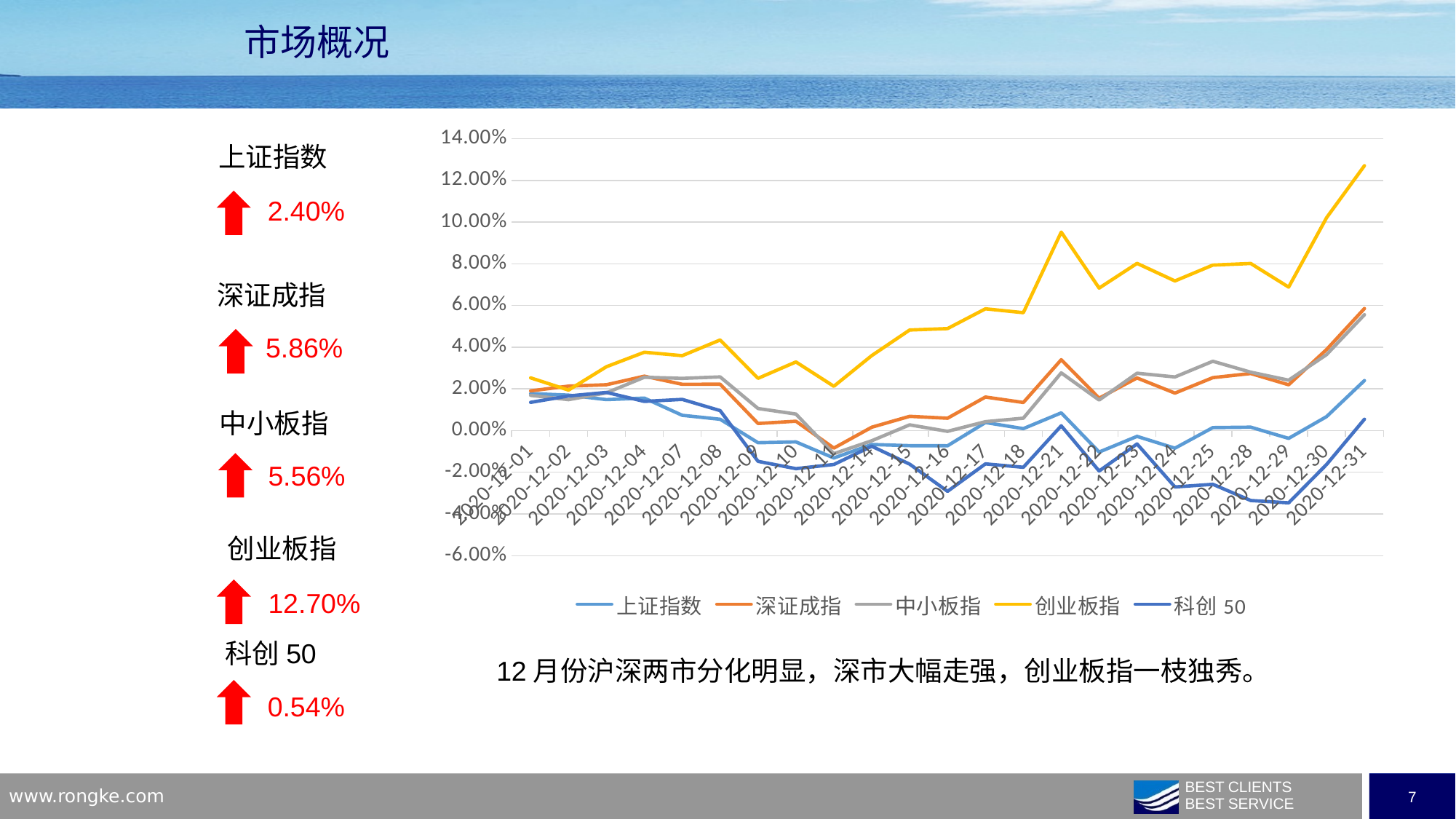

市场概况

### Chart

| Category | 上证指数 | 深证成指 | 中小板指 | 创业板指 | 科创50 |
|---|---|---|---|---|---|
| 44166 | 0.0177439992645696 | 0.01903890960472543 | 0.01689924361151851 | 0.025287461748486173 | 0.01353658089440013 |
| 44167 | 0.016989846937946806 | 0.021321319814340045 | 0.014836698708133866 | 0.019409061011798734 | 0.01660460887713655 |
| 44168 | 0.014853902629939464 | 0.021987634833034786 | 0.018076798000475458 | 0.030635179070791496 | 0.018294344758376102 |
| 44169 | 0.015574915771483733 | 0.02608216644567607 | 0.025568965682362554 | 0.03759580617619451 | 0.013990141198432893 |
| 44172 | 0.007326177529739741 | 0.022192307646728304 | 0.025034941228114338 | 0.0359412912997521 | 0.014948796188592128 |
| 44173 | 0.005431406294635011 | 0.022222300088779123 | 0.025730171639611 | 0.043463948122742124 | 0.009561287949586994 |
| 44174 | -0.005835061617508908 | 0.003395736973774044 | 0.010574688344549221 | 0.025052839418436168 | -0.014756805353339675 |
| 44175 | -0.005448300203042322 | 0.004479232230937491 | 0.007912550617531489 | 0.03292535898071414 | -0.0182597719726294 |
| 44176 | -0.0131389498021246 | -0.0084100343708996 | -0.011078201223298612 | 0.021236265522261988 | -0.01625570523141817 |
| 44179 | -0.006673536069865316 | 0.0016109525843923667 | -0.004888111431679887 | 0.03598620200325309 | -0.0075203387584458214 |
| 44180 | -0.007230032616446835 | 0.006817940448850424 | 0.002741551871149106 | 0.04824112473119602 | -0.016095111393660044 |
| 44181 | -0.00730356386874742 | 0.00592388769700225 | -0.0003725752006382699 | 0.04891945873255388 | -0.02912349399068681 |
| 44182 | 0.0038676436279259097 | 0.0160756343844064 | 0.004267396060310791 | 0.05840899159398538 | -0.01596800768656237 |
| 44183 | 0.0009260397367722994 | 0.013460688459974834 | 0.005951239118321405 | 0.056552872493535356 | -0.017593000793658442 |
| 44186 | 0.008495365717884562 | 0.03399671835866491 | 0.027670946714137612 | 0.09519902679797365 | 0.0022993428716688857 |
| 44187 | -0.010311151297450638 | 0.015522332350405454 | 0.014632761062690847 | 0.06833874053897326 | -0.01938984735140703 |
| 44188 | -0.0027819225509529977 | 0.025231127244866647 | 0.027498106767246178 | 0.080201359532865 | -0.006414731384611905 |
| 44189 | -0.008444536576358352 | 0.01795619707714735 | 0.025703033036394318 | 0.07175981907749707 | -0.027044290986506625 |
| 44190 | 0.0014174077603659185 | 0.0253799263335881 | 0.03325901071850956 | 0.07937693276081181 | -0.025759756815458057 |
| 44193 | 0.0016305127690381394 | 0.02735822049603609 | 0.0280026370671429 | 0.08014045271584957 | -0.03354498518494775 |
| 44194 | -0.0037499464510276637 | 0.021952997220080928 | 0.024159560919960077 | 0.06881296261206749 | -0.03465449011709143 |
| 44195 | 0.006691992591092433 | 0.038877139735796984 | 0.03644194642485843 | 0.10207427797210178 | -0.01629186591129106 |
| 44196 | 0.023974077609553834 | 0.05856372515376718 | 0.05559473364235057 | 0.12704447713663347 | 0.005445322020598109 |
上证指数
2.40%

深证成指
5.86%

中小板指
5.56%

创业板指

12.70%
科创50
12月份沪深两市分化明显，深市大幅走强，创业板指一枝独秀。

0.54%